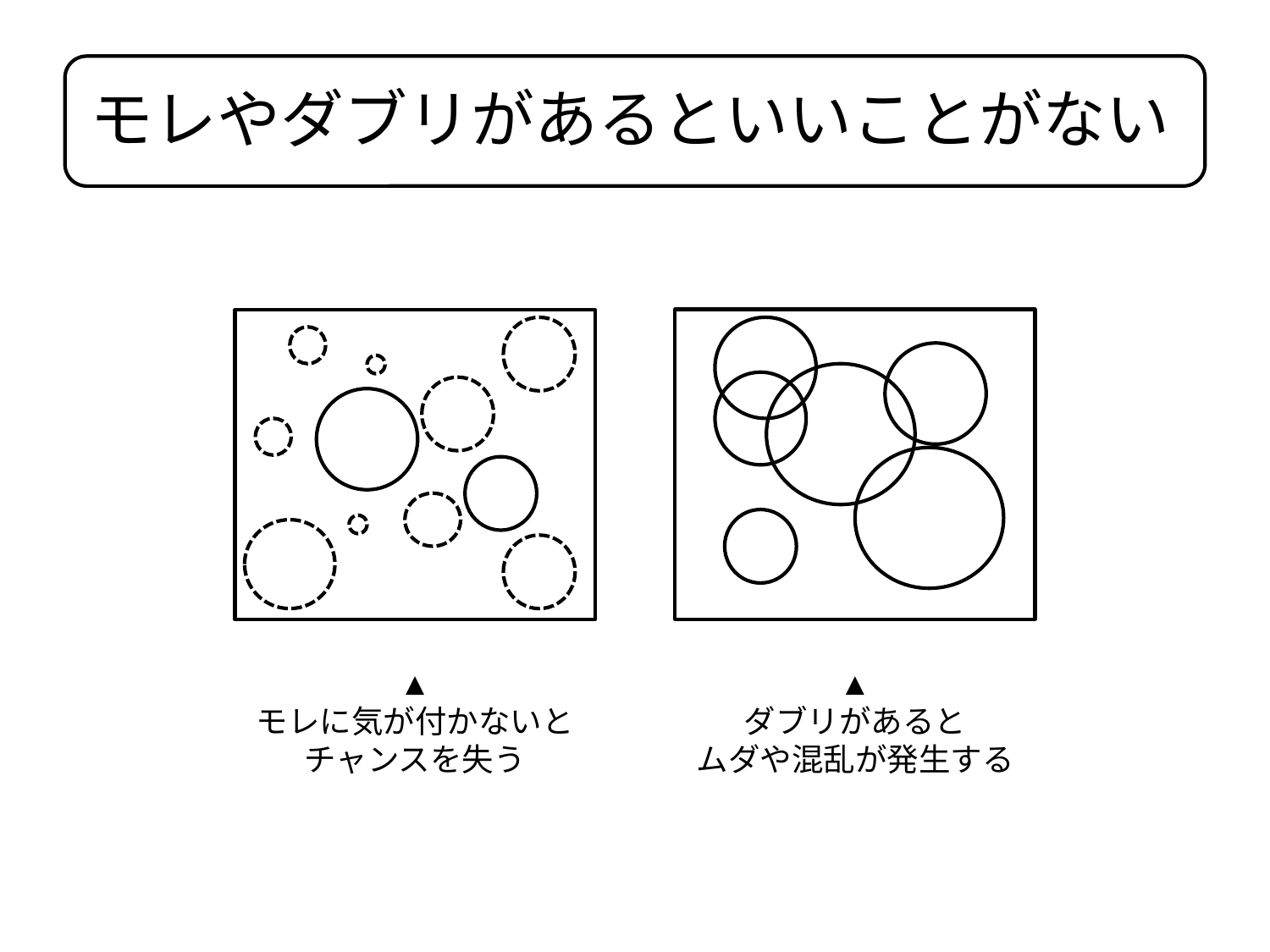

# モレやダブリがあるといいことがない

▲
モレに気が付かないと
チャンスを失う
▲
ダブリがあると
ムダや混乱が発生する